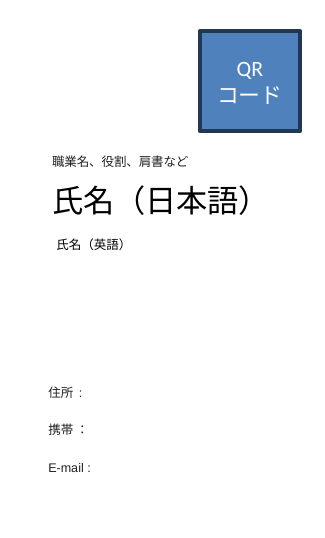

QR
コード
職業名、役割、肩書など
氏名（日本語）
氏名（英語）
住所 :
携帯 ：
E-mail :